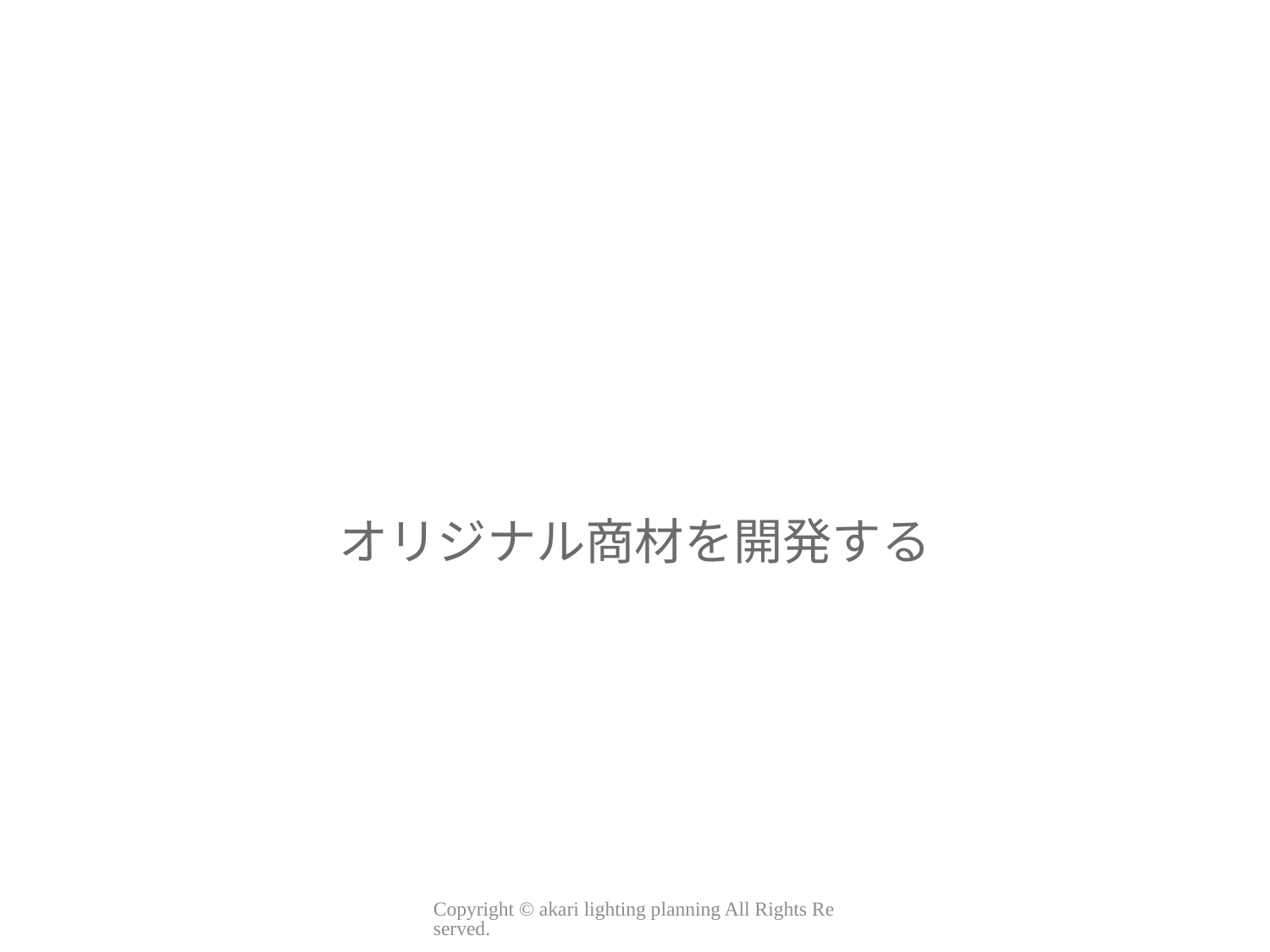

オリジナル商材を開発する
Copyright © akari lighting planning All Rights Reserved.